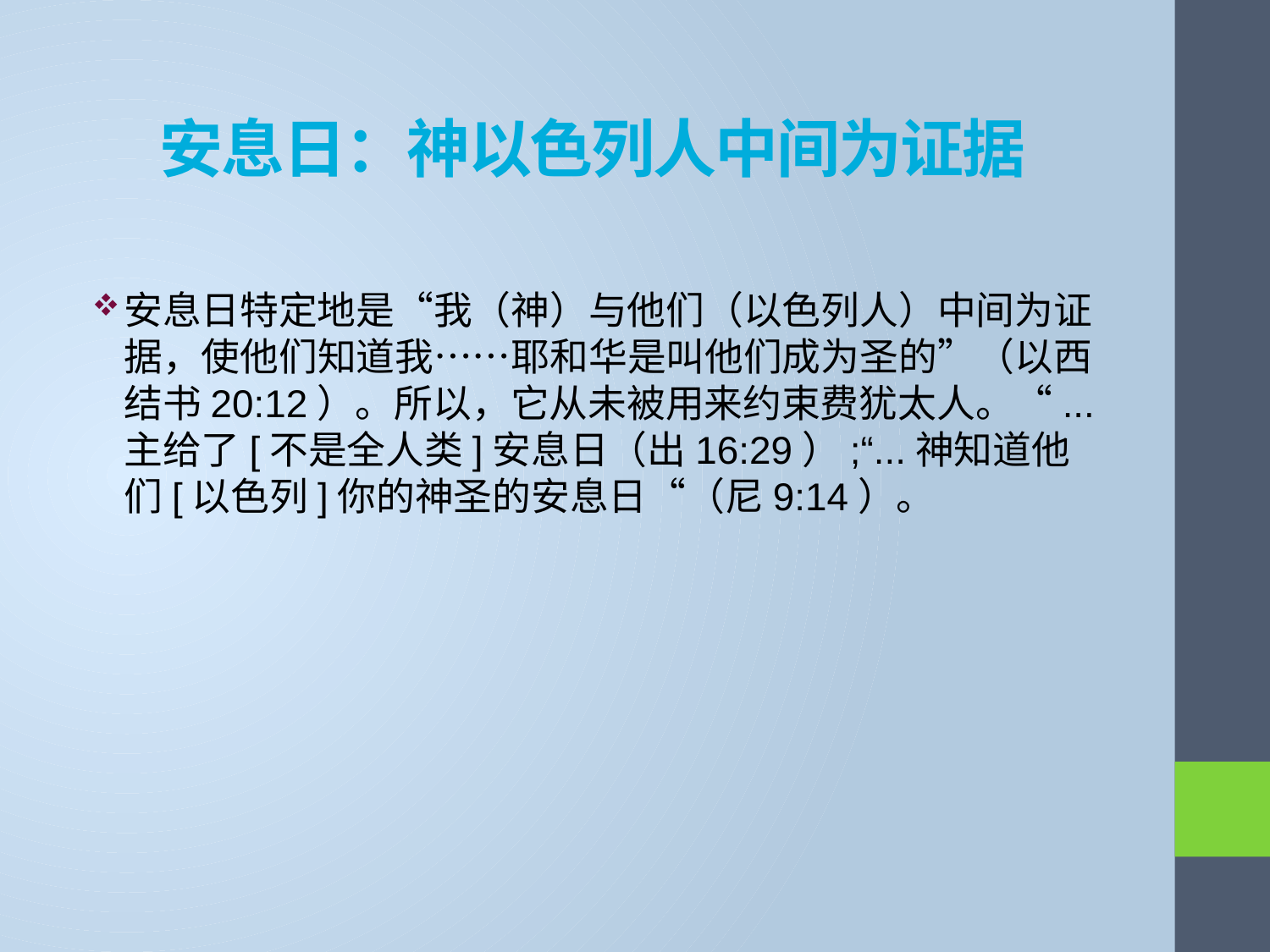

# 安息日：神以色列人中间为证据
安息日特定地是“我（神）与他们（以色列人）中间为证据，使他们知道我……耶和华是叫他们成为圣的”（以西结书20:12）。所以，它从未被用来约束费犹太人。“...主给了[不是全人类]安息日（出16:29）;“...神知道他们[以色列]你的神圣的安息日“（尼9:14）。